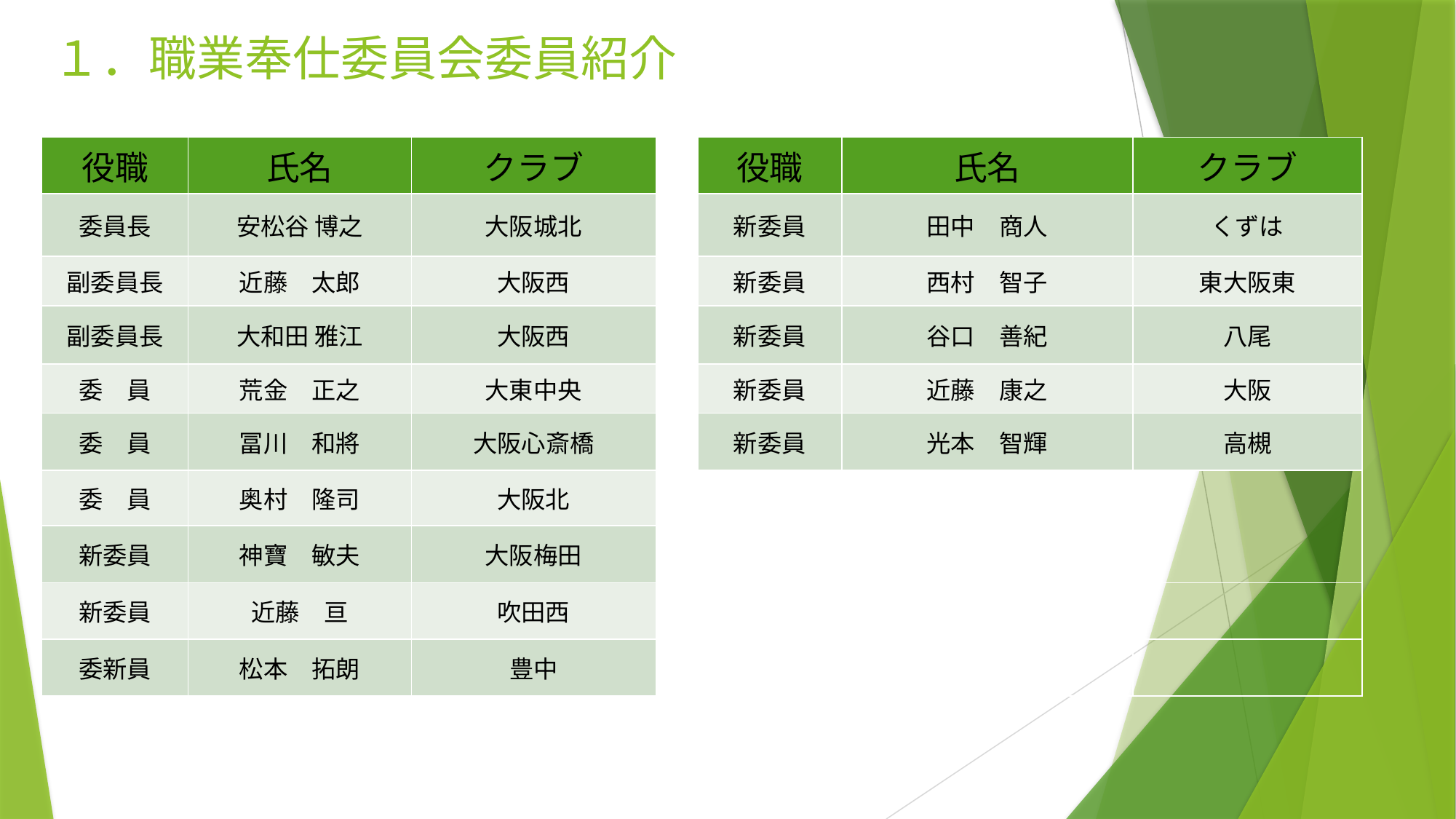

# １．職業奉仕委員会委員紹介
| 役職 | 氏名 | クラブ |  | 役職 | 氏名 | クラブ |
| --- | --- | --- | --- | --- | --- | --- |
| 委員長 | 安松谷 博之 | 大阪城北 |  | 新委員 | 田中　商人 | くずは |
| 副委員長 | 近藤　太郎 | 大阪西 |  | 新委員 | 西村　智子 | 東大阪東 |
| 副委員長 | 大和田 雅江 | 大阪西 |  | 新委員 | 谷口　善紀 | 八尾 |
| 委　員 | 荒金　正之 | 大東中央 |  | 新委員 | 近藤　康之 | 大阪 |
| 委　員 | 冨川　和將 | 大阪心斎橋 |  | 新委員 | 光本　智輝 | 高槻 |
| 委　員 | 奥村　隆司 | 大阪北 |  |  |  |  |
| 新委員 | 神寶　敏夫 | 大阪梅田 |  |  |  |  |
| 新委員 | 近藤　亘 | 吹田西 |  |  |  |  |
| 委新員 | 松本　拓朗 | 豊中 |  |  |  |  |